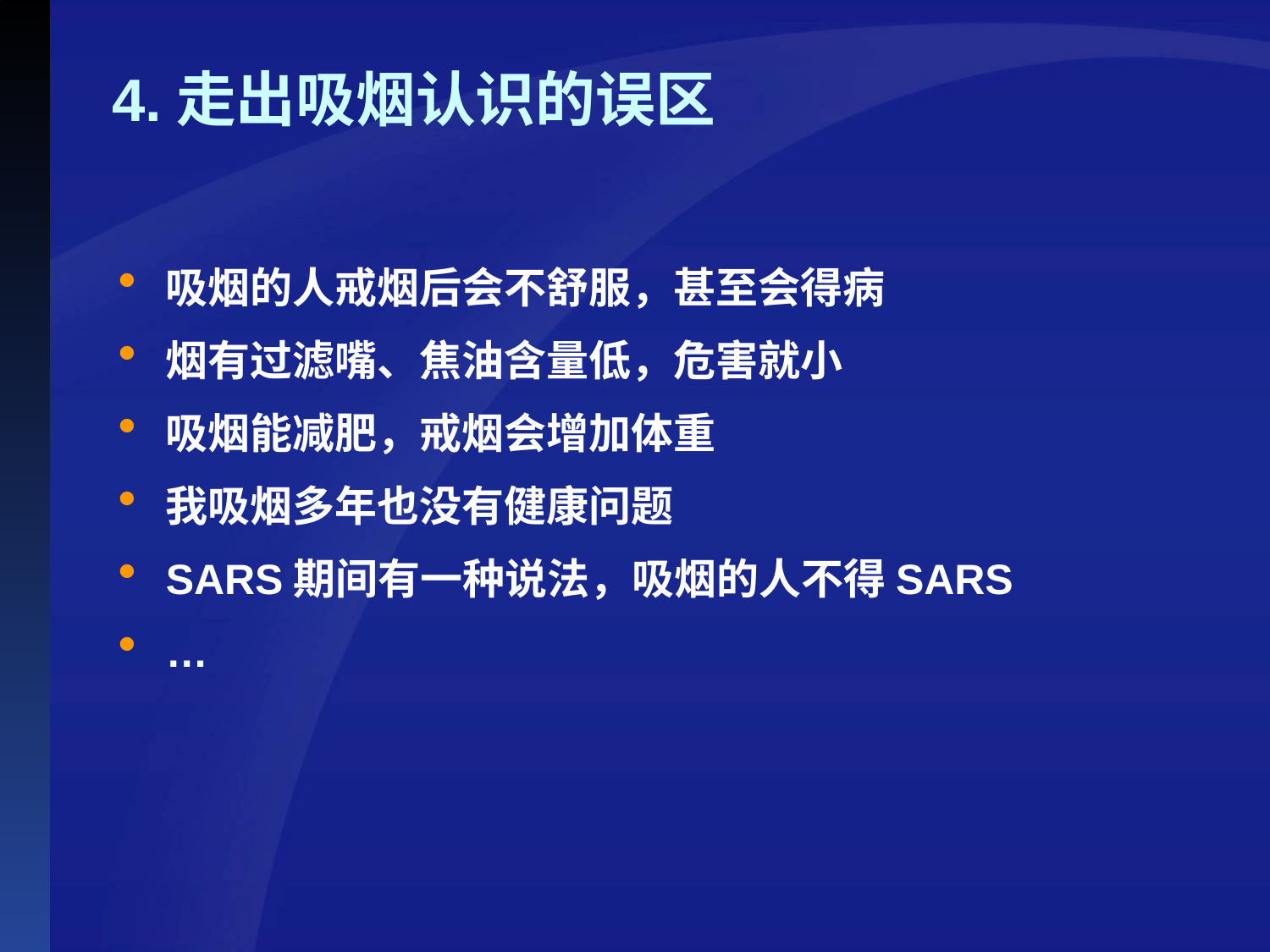

4.走出吸烟认识的误区
吸烟的人戒烟后会不舒服，甚至会得病
烟有过滤嘴、焦油含量低，危害就小
吸烟能减肥，戒烟会增加体重
我吸烟多年也没有健康问题
SARS期间有一种说法，吸烟的人不得SARS
…